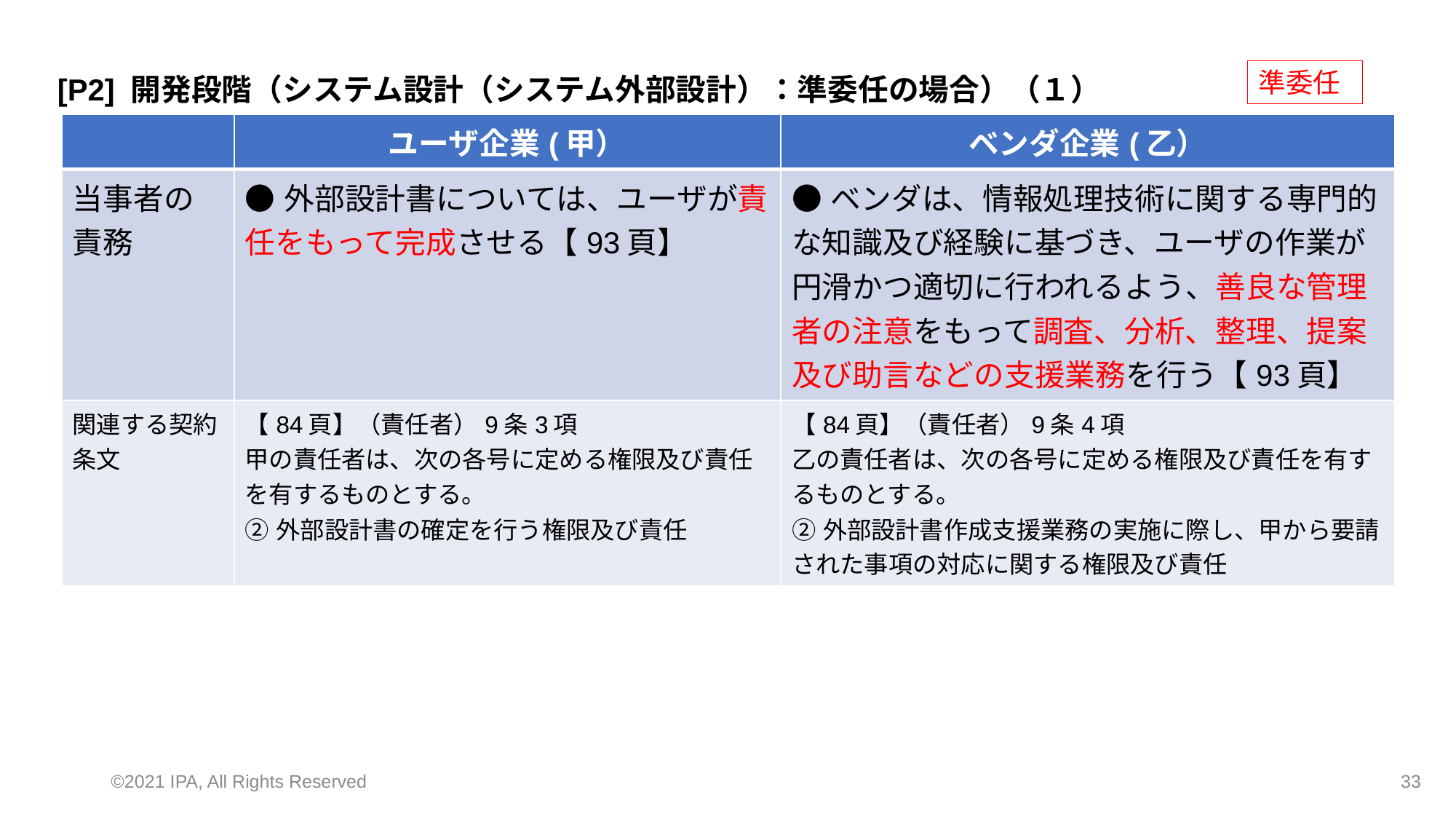

準委任
[P2] 開発段階（システム設計（システム外部設計）：準委任の場合）（１）
|  | ユーザ企業(甲） | ベンダ企業(乙） |
| --- | --- | --- |
| 当事者の責務 | ●外部設計書については、ユーザが責任をもって完成させる【93頁】 | ●ベンダは、情報処理技術に関する専門的な知識及び経験に基づき、ユーザの作業が円滑かつ適切に行われるよう、善良な管理者の注意をもって調査、分析、整理、提案及び助言などの支援業務を行う【93頁】 |
| 関連する契約条文 | 【84頁】（責任者）9条3項 甲の責任者は、次の各号に定める権限及び責任を有するものとする。 ②外部設計書の確定を行う権限及び責任 | 【84頁】（責任者）9条4項 乙の責任者は、次の各号に定める権限及び責任を有するものとする。 ②外部設計書作成支援業務の実施に際し、甲から要請された事項の対応に関する権限及び責任 |
©2021 IPA, All Rights Reserved
33